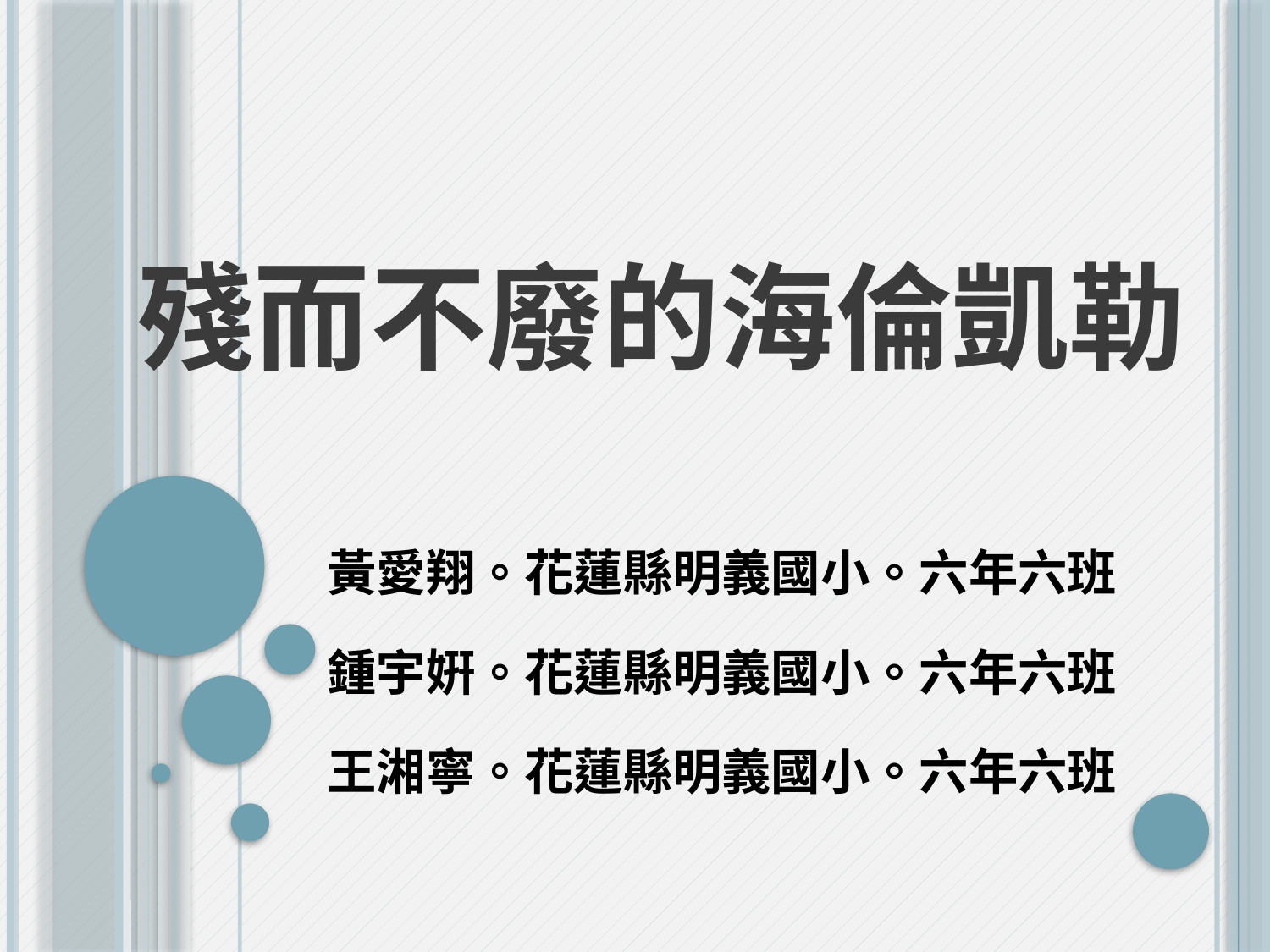

# 殘而不廢的海倫凱勒
黃愛翔。花蓮縣明義國小。六年六班
鍾宇姸。花蓮縣明義國小。六年六班
王湘寧。花蓮縣明義國小。六年六班